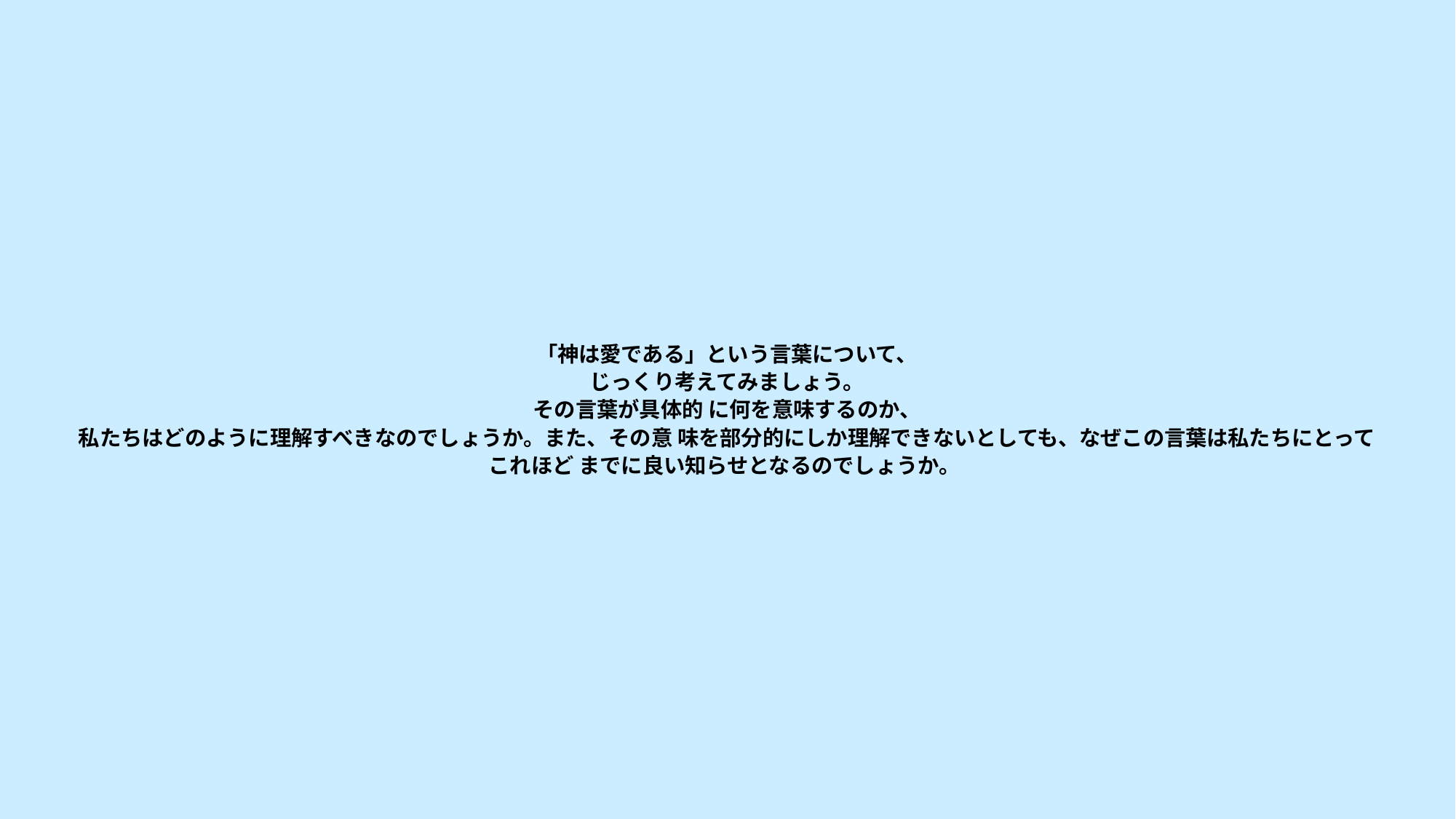

# 「神は愛である」という言葉について、 じっくり考えてみましょう。 その言葉が具体的 に何を意味するのか、 私たちはどのように理解すべきなのでしょうか。また、その意 味を部分的にしか理解できないとしても、なぜこの言葉は私たちにとって これほど までに良い知らせとなるのでしょうか。